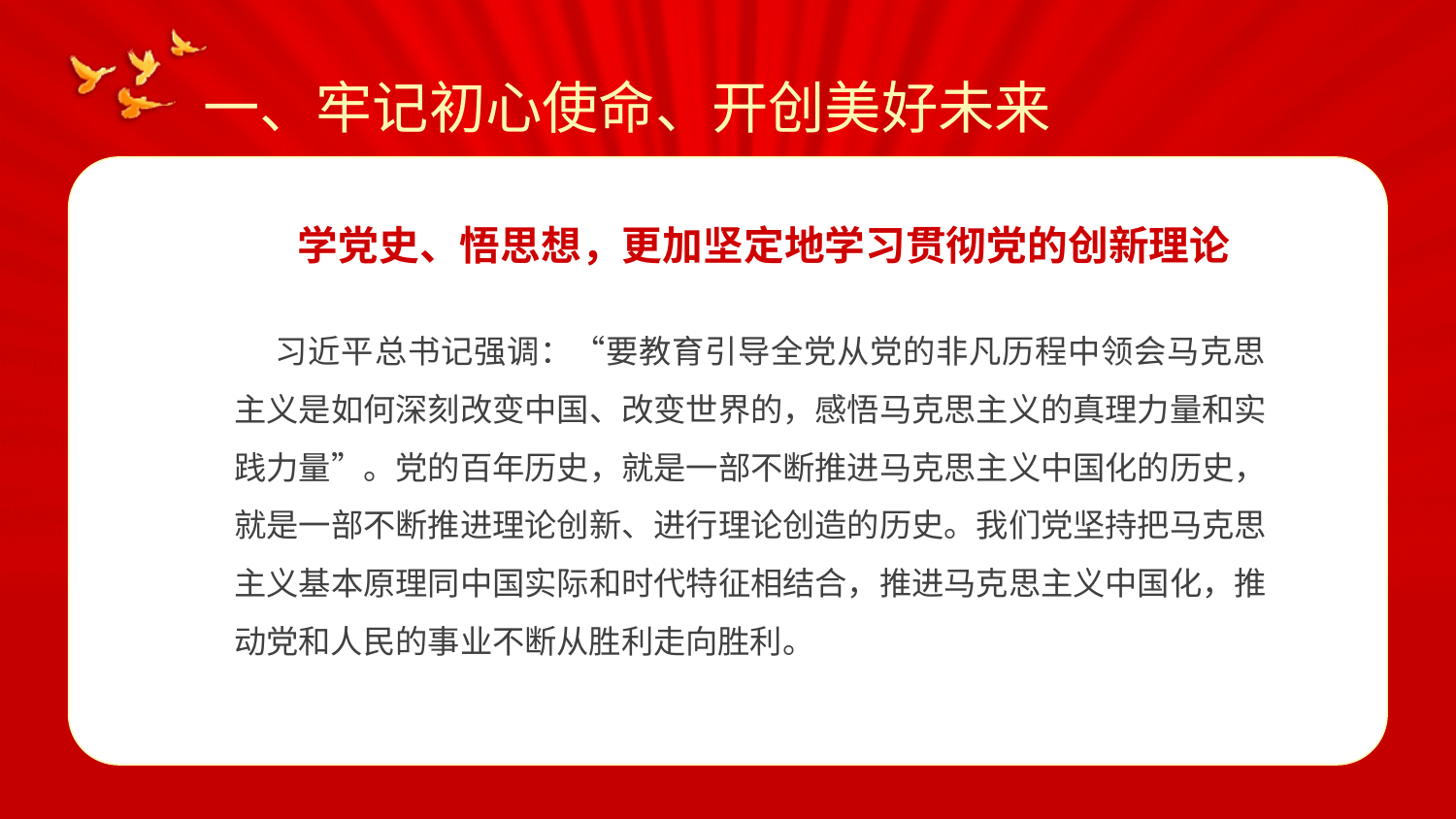

一、牢记初心使命、开创美好未来
学党史、悟思想，更加坚定地学习贯彻党的创新理论
    习近平总书记强调：“要教育引导全党从党的非凡历程中领会马克思主义是如何深刻改变中国、改变世界的，感悟马克思主义的真理力量和实践力量”。党的百年历史，就是一部不断推进马克思主义中国化的历史，就是一部不断推进理论创新、进行理论创造的历史。我们党坚持把马克思主义基本原理同中国实际和时代特征相结合，推进马克思主义中国化，推动党和人民的事业不断从胜利走向胜利。